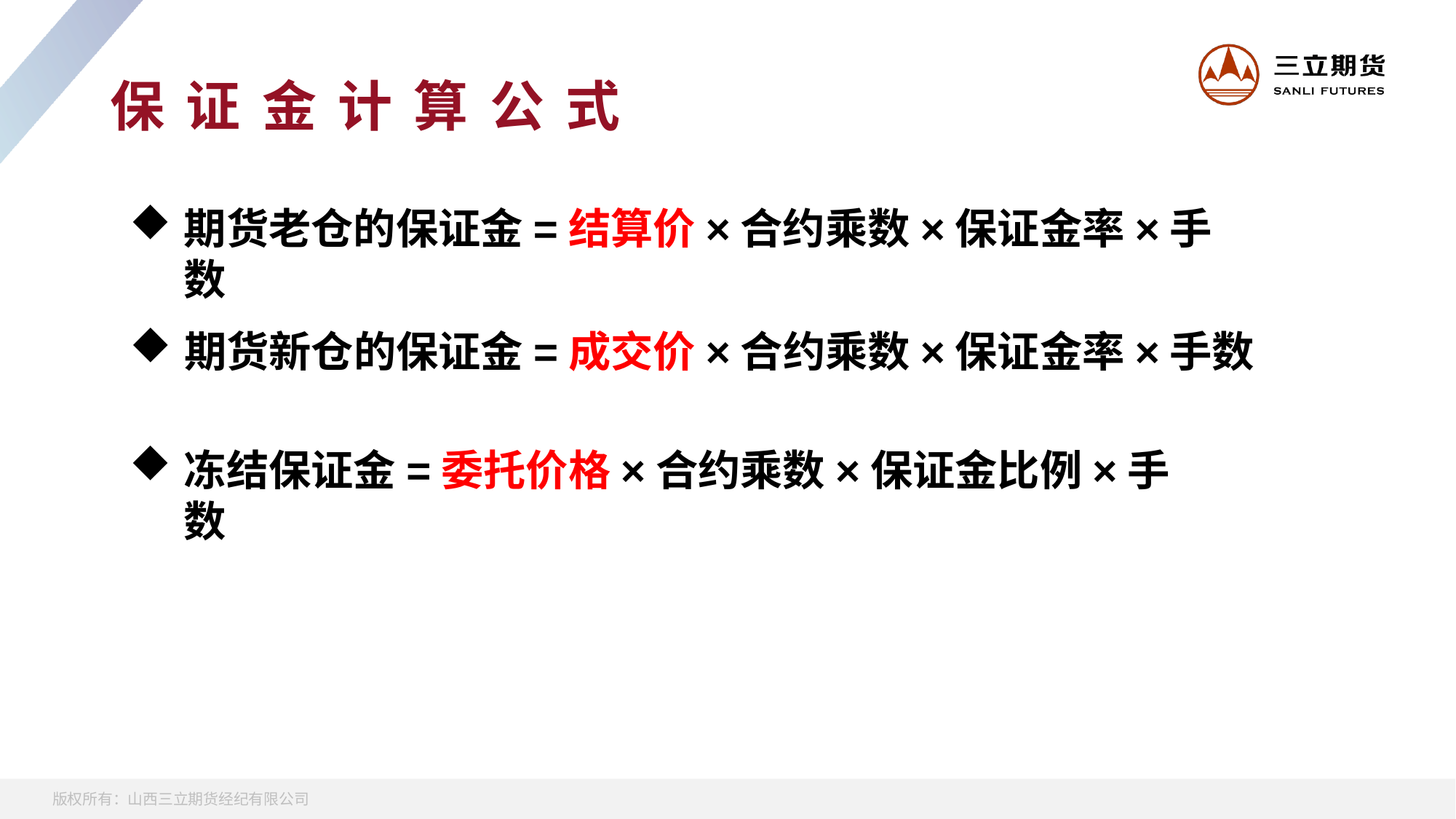

# 保 证 金 计 算 公 式
期货老仓的保证金=结算价×合约乘数×保证金率×手数
期货新仓的保证金=成交价×合约乘数×保证金率×手数
冻结保证金=委托价格×合约乘数×保证金比例×手数